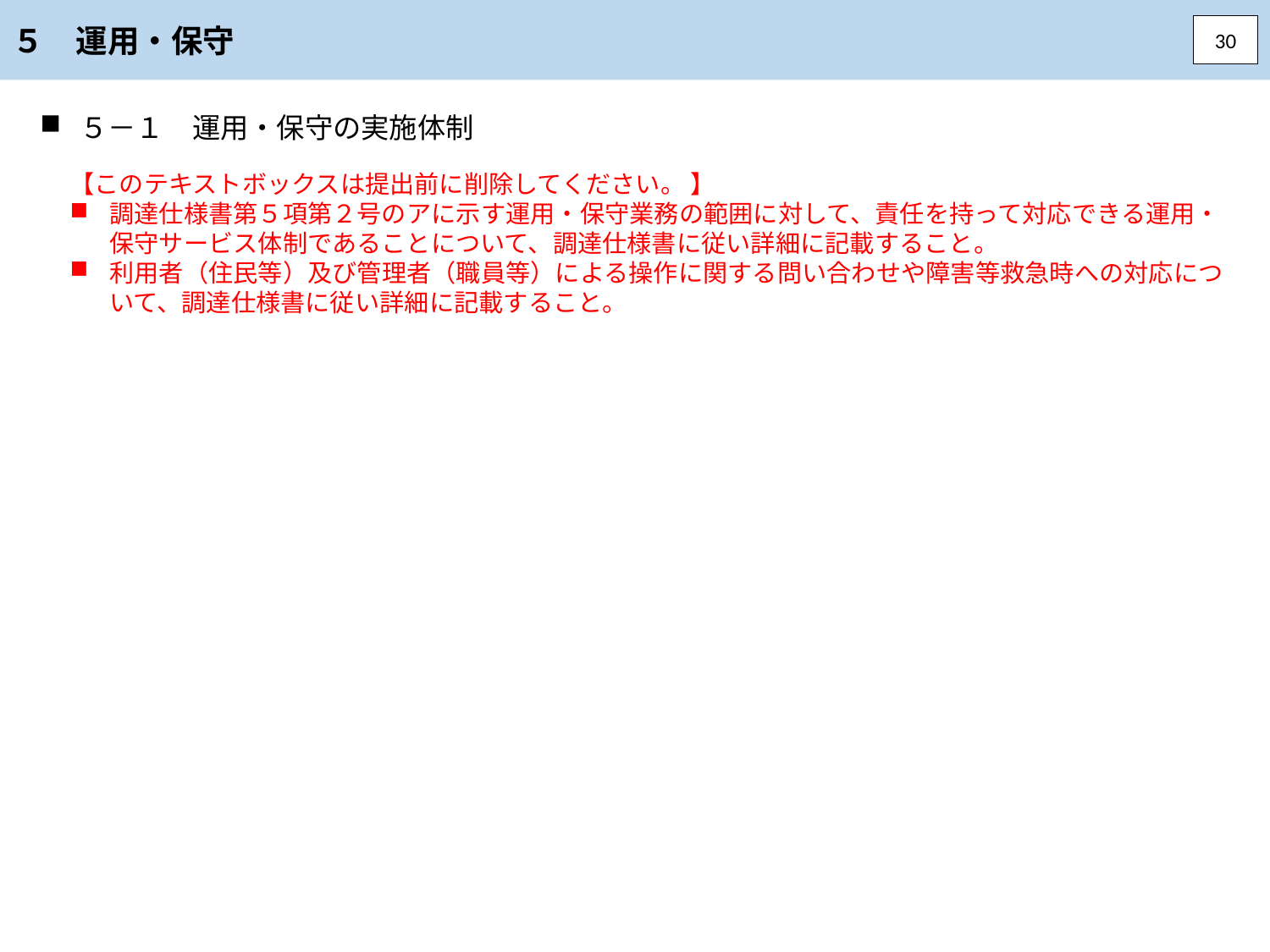

５　運用・保守
30
５－１　運用・保守の実施体制
【このテキストボックスは提出前に削除してください。 】
調達仕様書第５項第２号のアに示す運用・保守業務の範囲に対して、責任を持って対応できる運用・保守サービス体制であることについて、調達仕様書に従い詳細に記載すること。
利用者（住民等）及び管理者（職員等）による操作に関する問い合わせや障害等救急時への対応について、調達仕様書に従い詳細に記載すること。